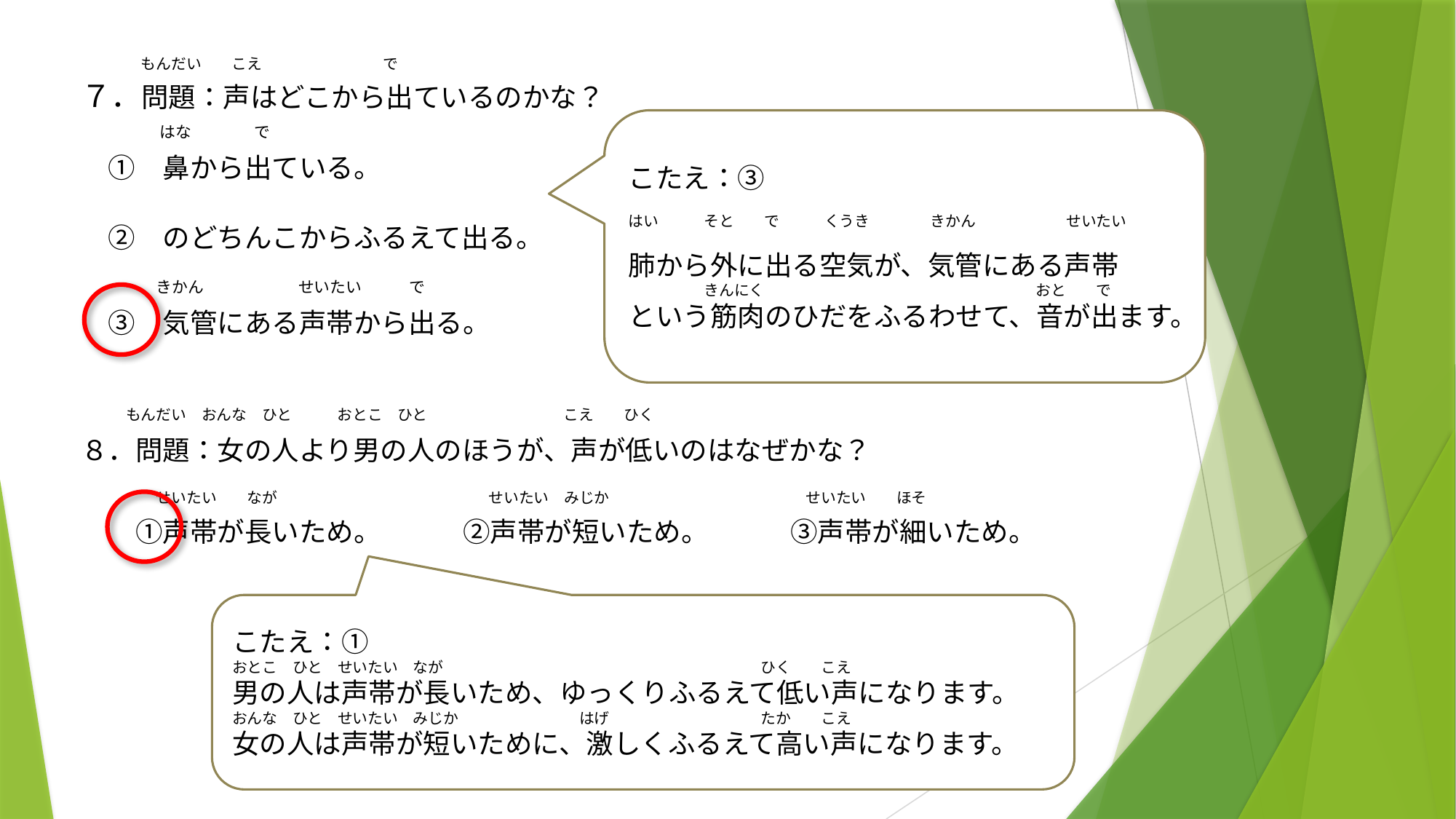

もんだい　　こえ　　　　　　　　で
７．問題：声はどこから出ているのかな？
　　　　　はな　　　　で
　①　鼻から出ている。

　②　のどちんこからふるえて出る。
　　　　　きかん　　　　　　せいたい　　　で
　③　気管にある声帯から出る。

　　　もんだい　おんな　ひと　　　おとこ　ひと　　　　　　　　　こえ　　ひく
８．問題：女の人より男の人のほうが、声が低いのはなぜかな？
　　　　　せいたい　　なが　　　　　　　　　　　　　　せいたい　みじか　　　　　　　　　　　　　せいたい　　ほそ
　　①声帯が長いため。　　　②声帯が短いため。　　　③声帯が細いため。
こたえ：③

はい　　　そと　　で　　　くうき　　　　きかん　　　　　　せいたい
肺から外に出る空気が、気管にある声帯
　　　　　きんにく　　　　　　　　　　　　　　　　　　おと　　で
という筋肉のひだをふるわせて、音が出ます。

こたえ：①
おとこ　ひと　せいたい　なが　　　　　　　　　　　　　　　　　　　　　ひく　　こえ
男の人は声帯が長いため、ゆっくりふるえて低い声になります。
おんな　ひと　せいたい　みじか　　　　　　　　はげ　　　　　　　　　　たか　　こえ
女の人は声帯が短いために、激しくふるえて高い声になります。